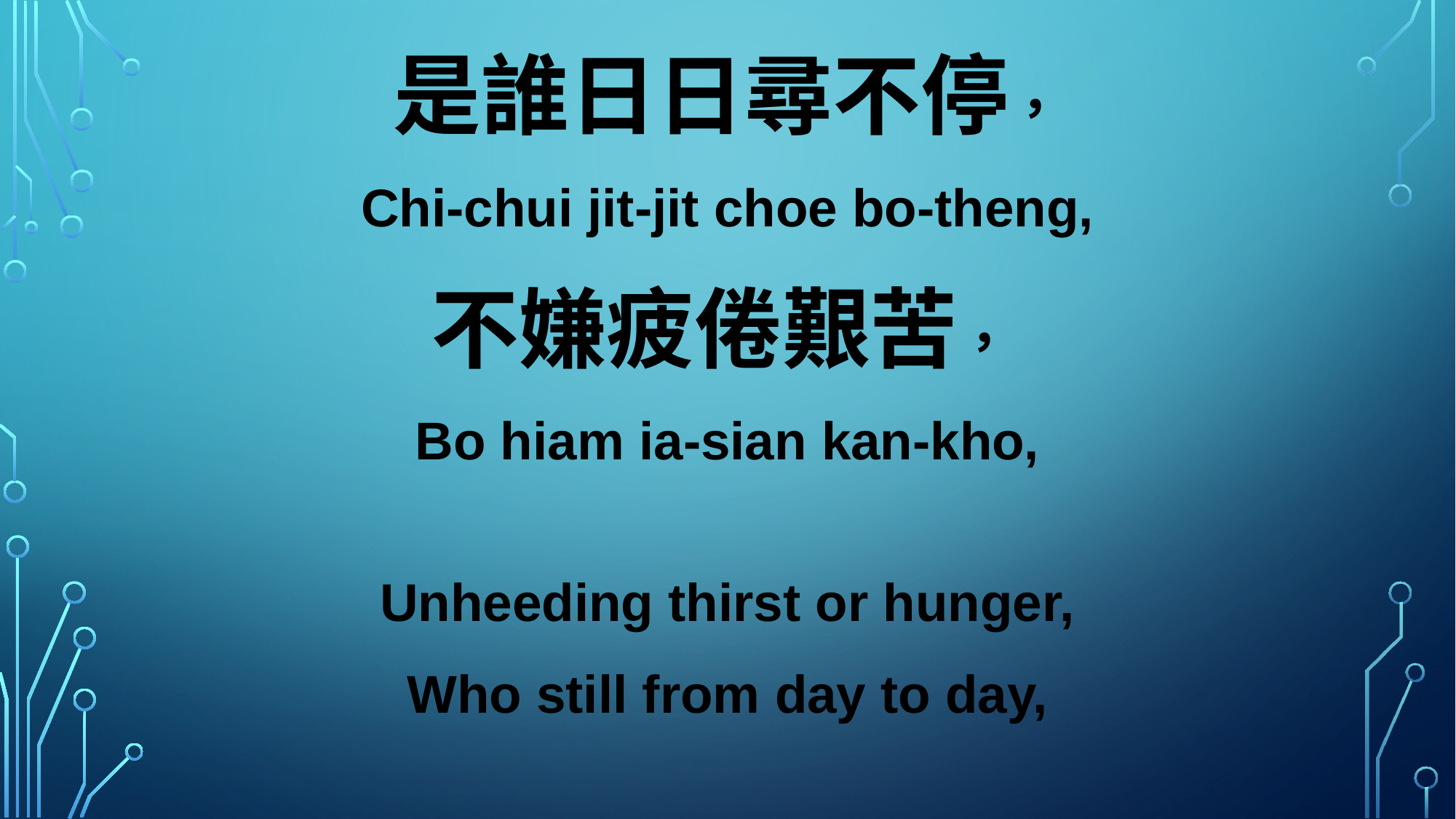

是誰日日尋不停，
Chi-chui jit-jit choe bo-theng,
不嫌疲倦艱苦，
Bo hiam ia-sian kan-kho,

Unheeding thirst or hunger,
Who still from day to day,